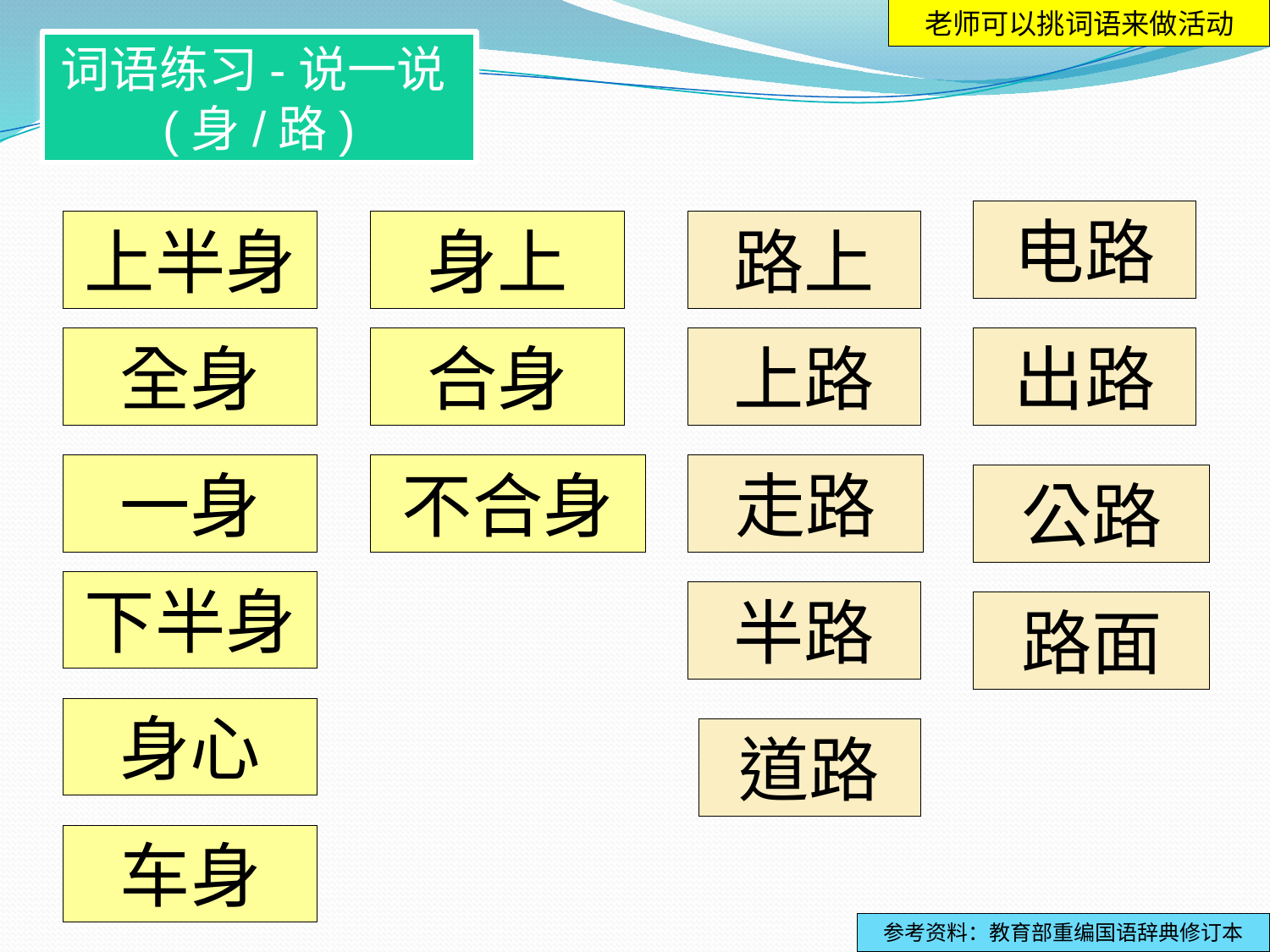

老师可以挑词语来做活动
词语练习-说一说(身/路)
电路
上半身
身上
路上
全身
合身
上路
出路
一身
不合身
走路
公路
下半身
半路
路面
身心
道路
车身
参考资料：教育部重编国语辞典修订本